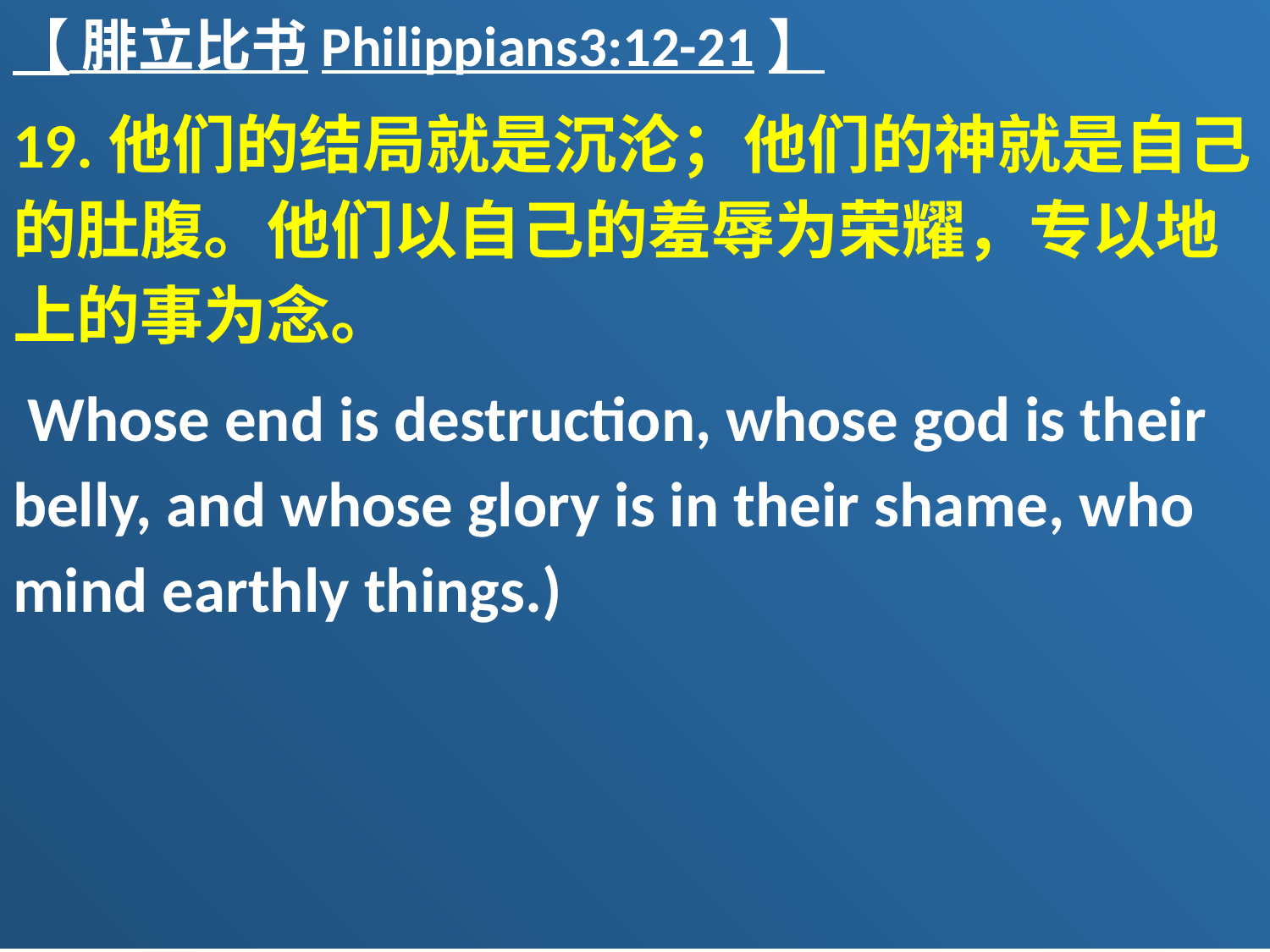

【 腓立比书Philippians3:12-21】
19.他们的结局就是沉沦；他们的神就是自己的肚腹。他们以自己的羞辱为荣耀，专以地上的事为念。
 Whose end is destruction, whose god is their belly, and whose glory is in their shame, who mind earthly things.)